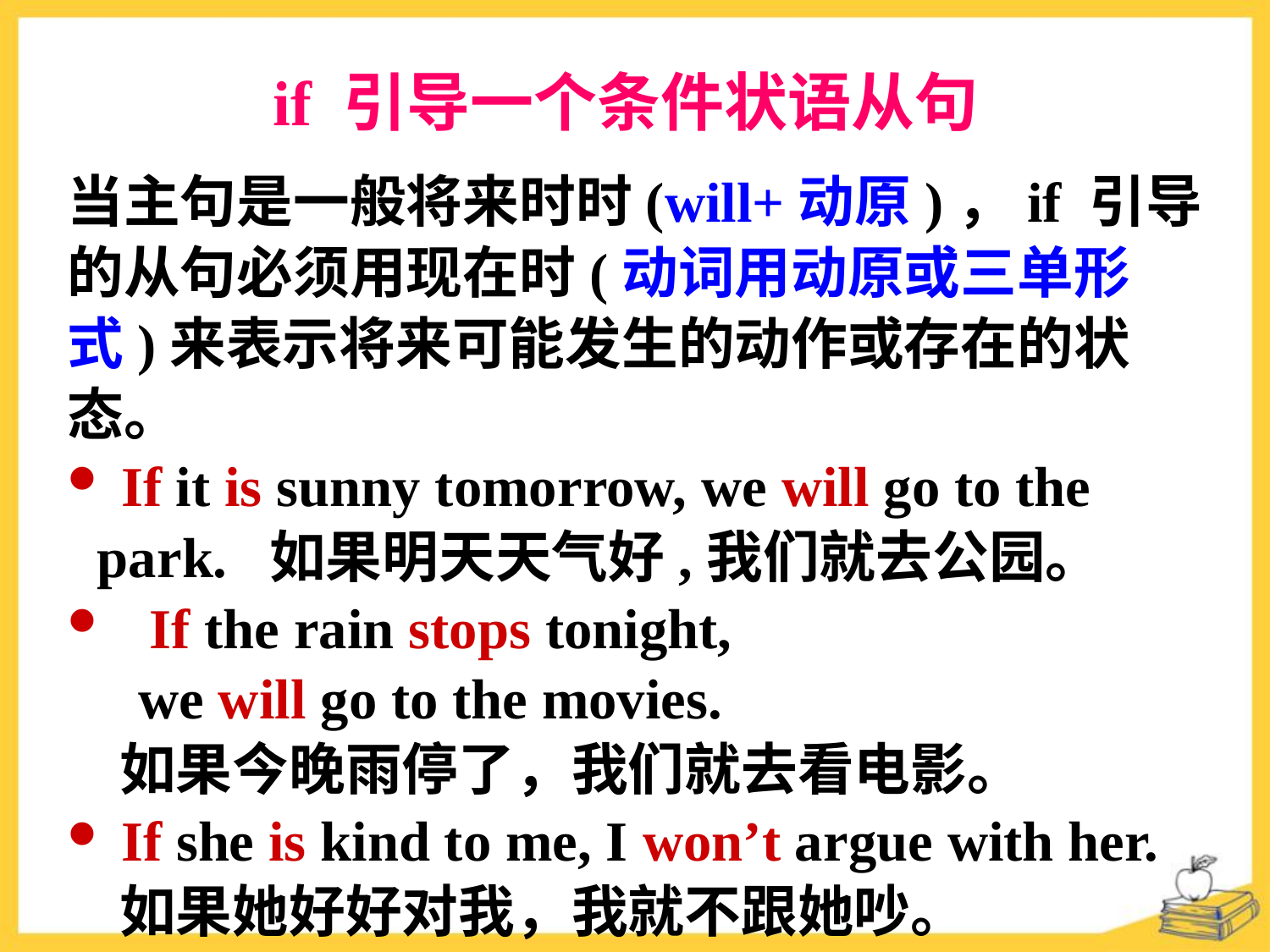

if 引导一个条件状语从句
当主句是一般将来时时(will+动原)，if 引导的从句必须用现在时(动词用动原或三单形式)来表示将来可能发生的动作或存在的状态。
 If it is sunny tomorrow, we will go to the park.  如果明天天气好,我们就去公园。
   If the rain stops tonight,
     we will go to the movies.
   如果今晚雨停了，我们就去看电影。
 If she is kind to me, I won’t argue with her.
   如果她好好对我，我就不跟她吵。